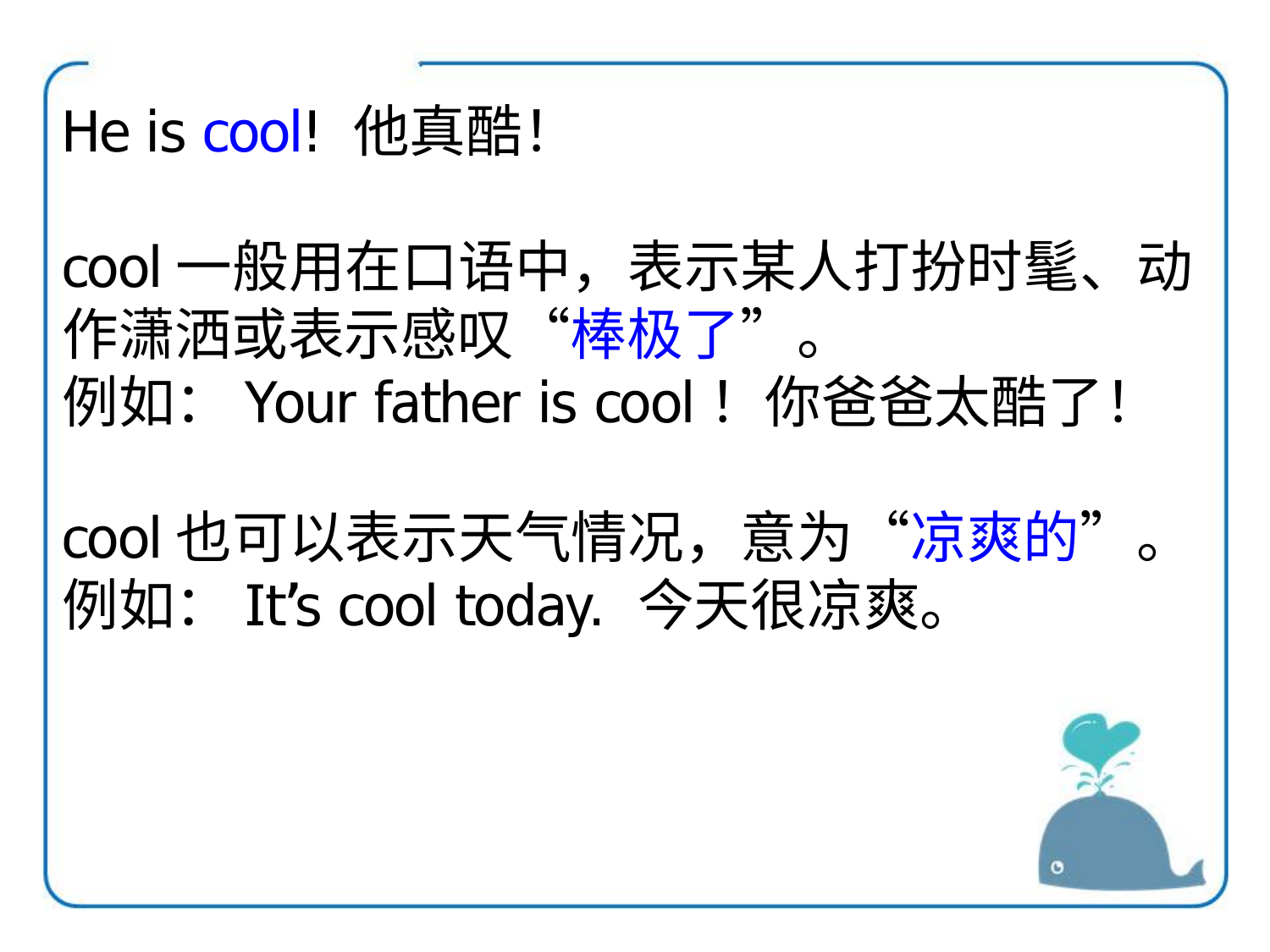

He is cool! 他真酷！

cool一般用在口语中，表示某人打扮时髦、动作潇洒或表示感叹“棒极了”。
例如：Your father is cool！你爸爸太酷了！

cool也可以表示天气情况，意为“凉爽的”。
例如：It’s cool today. 今天很凉爽。